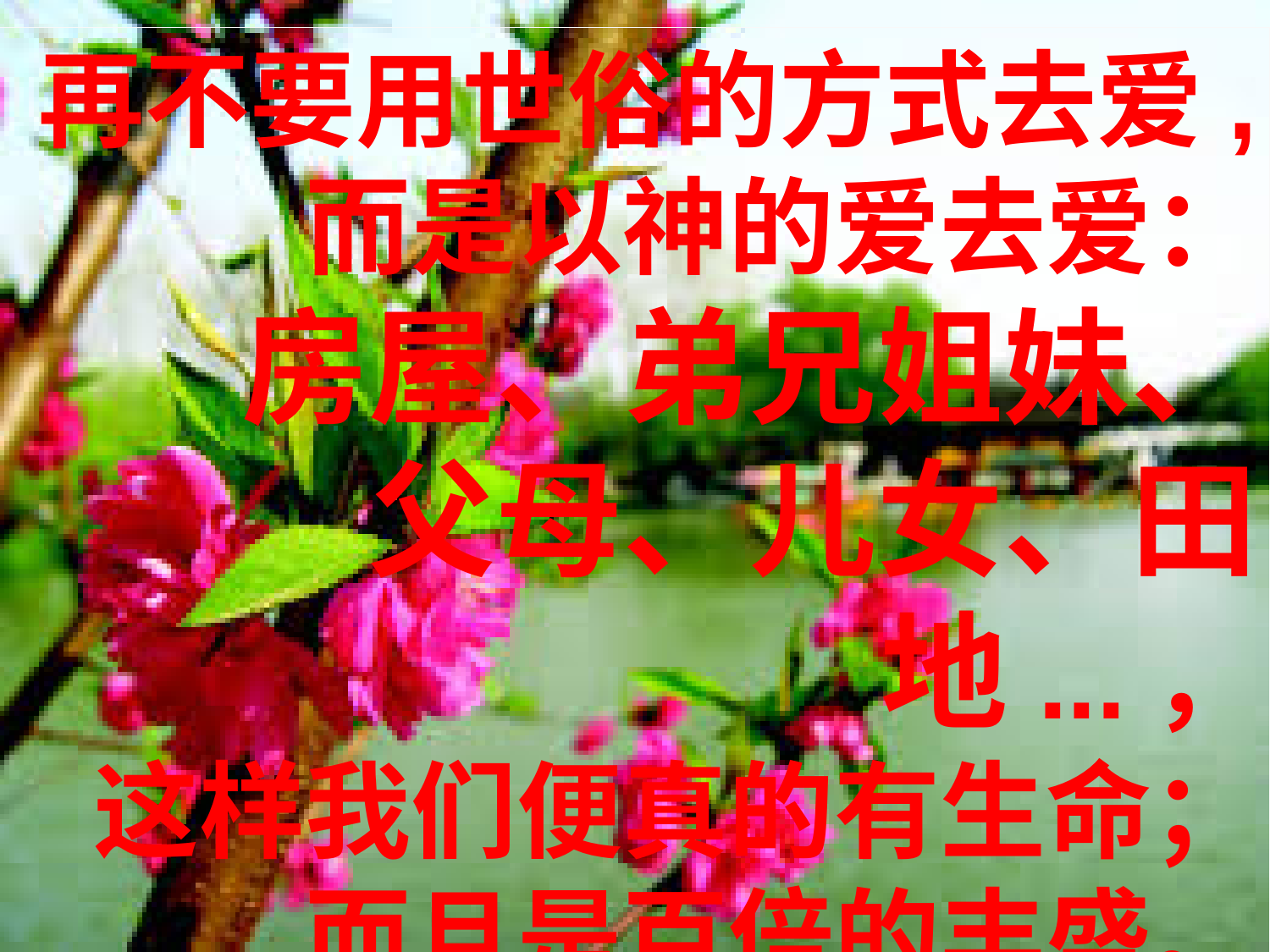

再不要用世俗的方式去爱,
而是以神的爱去爱：
房屋、弟兄姐妹、
父母、儿女、田地...，
这样我们便真的有生命；而且是百倍的丰盛。